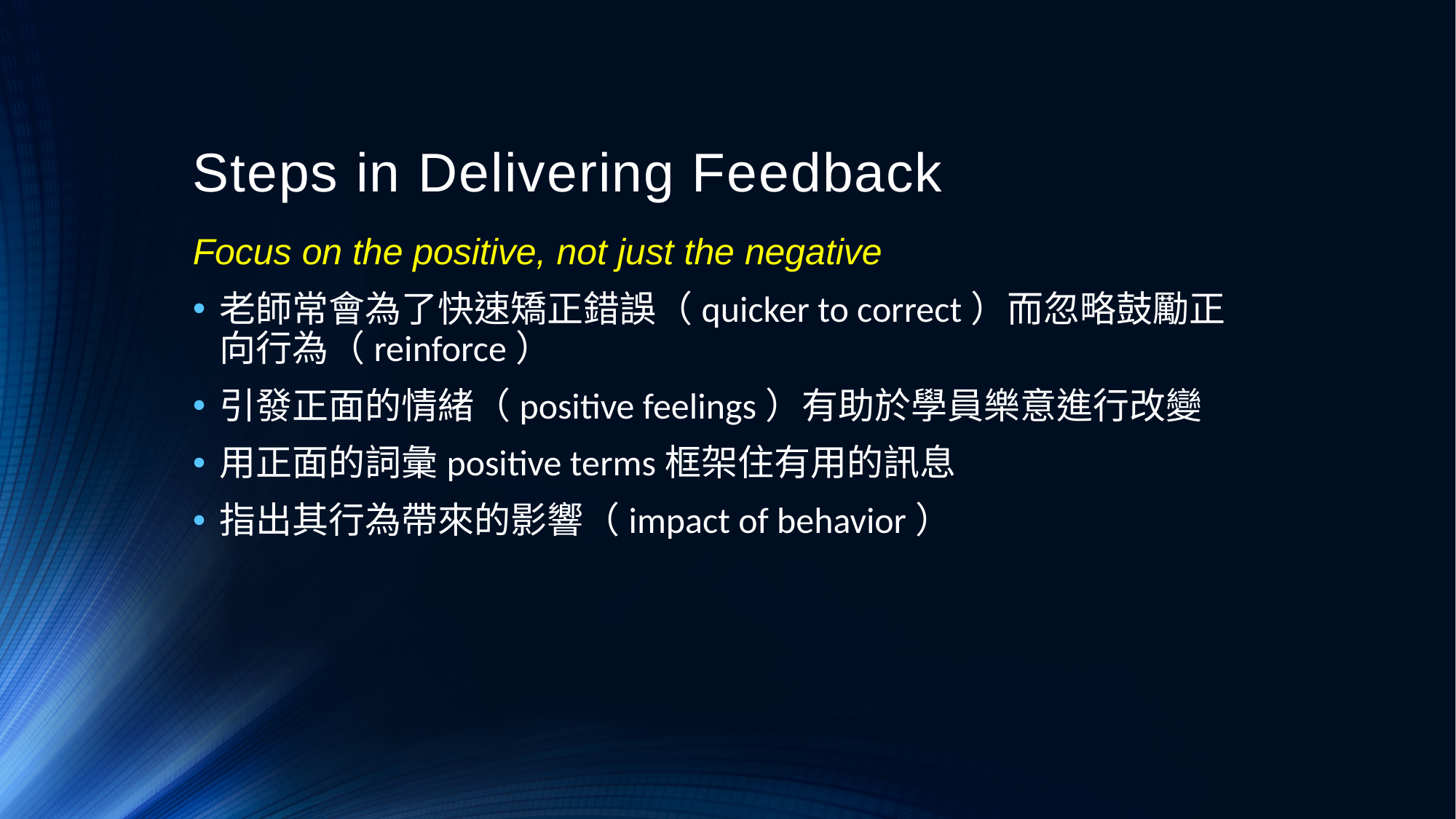

# Steps in Delivering Feedback
Focus on the positive, not just the negative
老師常會為了快速矯正錯誤（quicker to correct）而忽略鼓勵正向行為（reinforce）
引發正面的情緒（positive feelings）有助於學員樂意進行改變
用正面的詞彙positive terms框架住有用的訊息
指出其行為帶來的影響（impact of behavior）